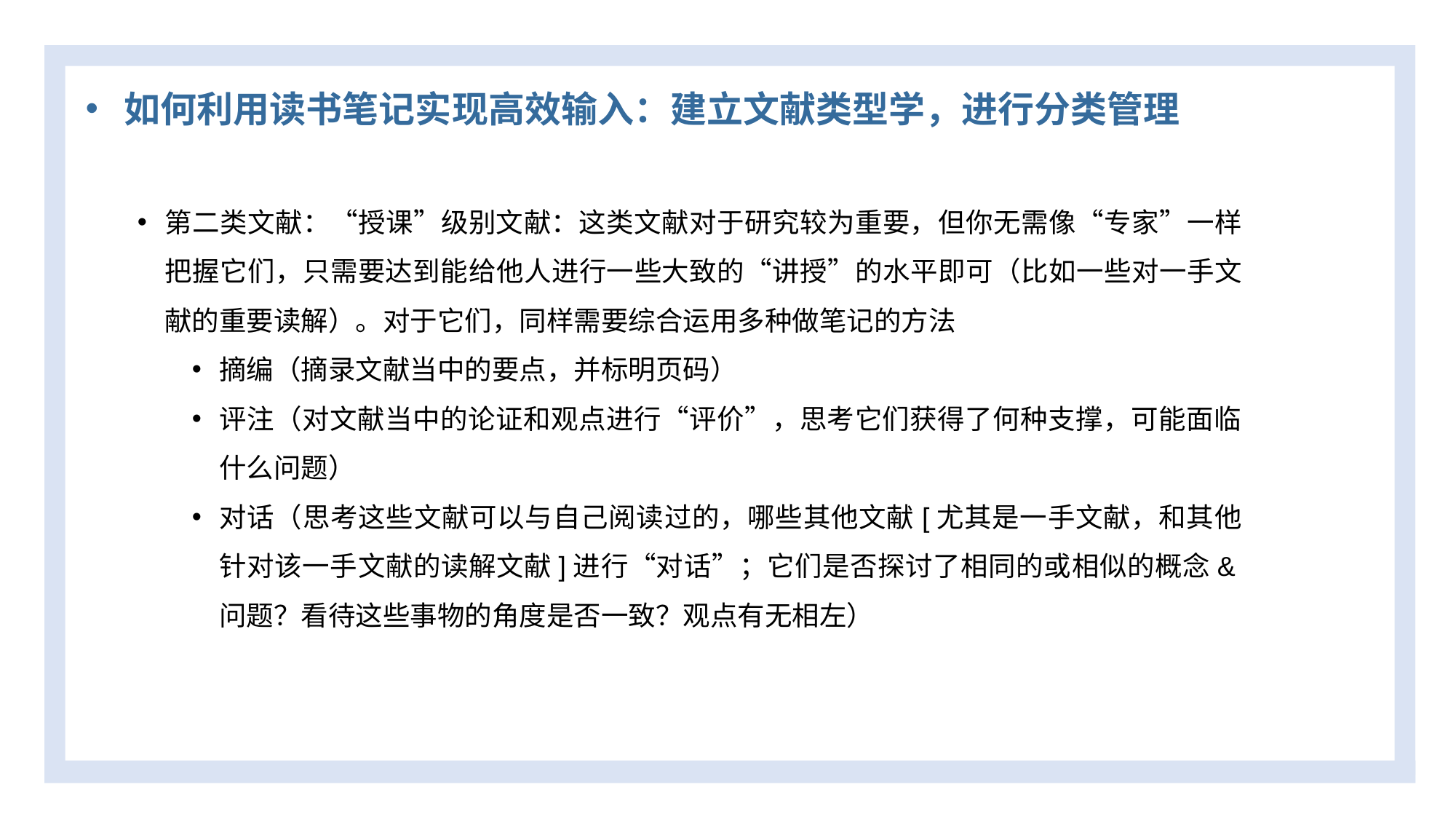

如何利用读书笔记实现高效输入：建立文献类型学，进行分类管理
第二类文献：“授课”级别文献：这类文献对于研究较为重要，但你无需像“专家”一样把握它们，只需要达到能给他人进行一些大致的“讲授”的水平即可（比如一些对一手文献的重要读解）。对于它们，同样需要综合运用多种做笔记的方法
摘编（摘录文献当中的要点，并标明页码）
评注（对文献当中的论证和观点进行“评价”，思考它们获得了何种支撑，可能面临什么问题）
对话（思考这些文献可以与自己阅读过的，哪些其他文献[尤其是一手文献，和其他针对该一手文献的读解文献]进行“对话”；它们是否探讨了相同的或相似的概念&问题？看待这些事物的角度是否一致？观点有无相左）